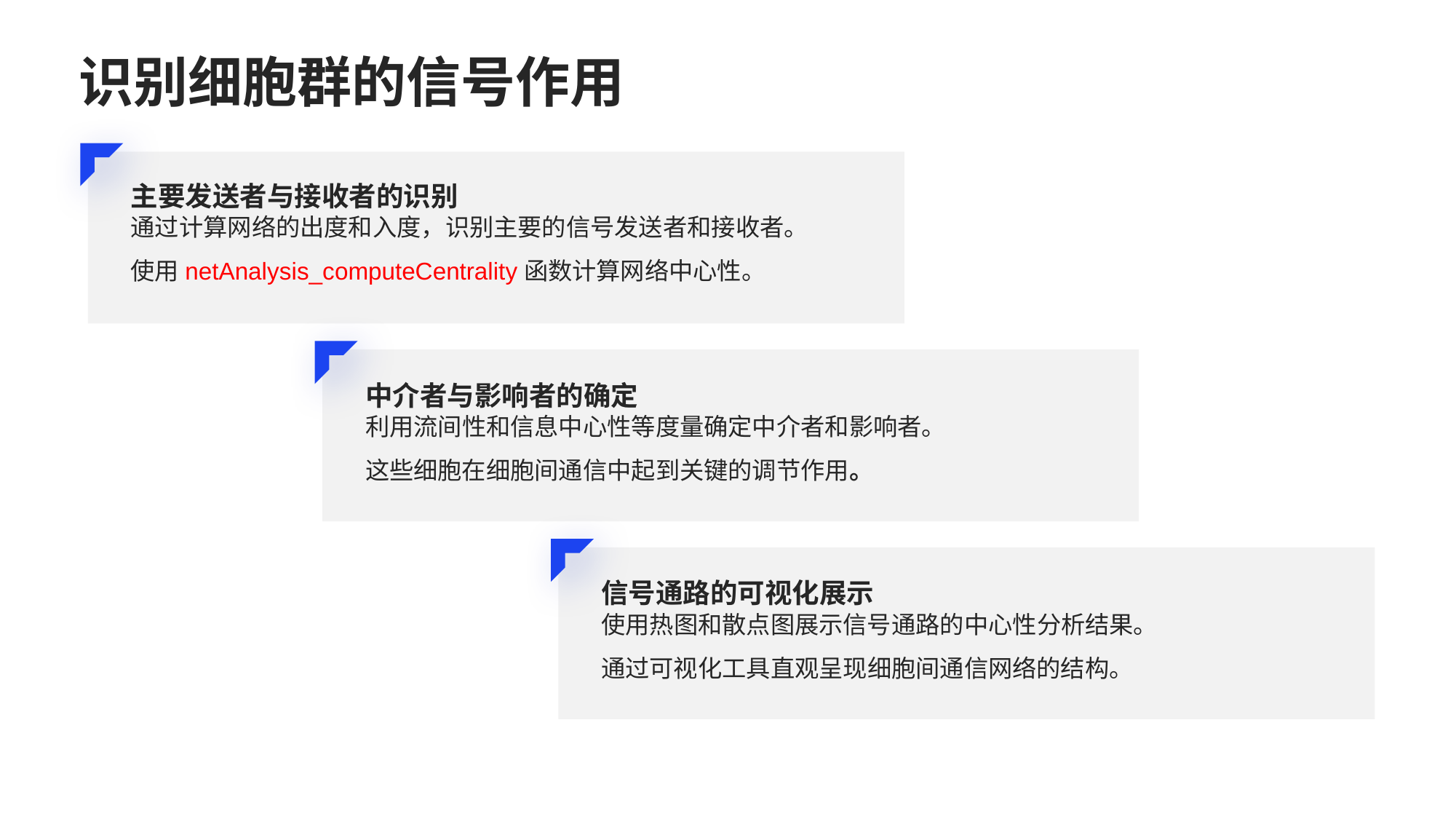

识别细胞群的信号作用

主要发送者与接收者的识别
通过计算网络的出度和入度，识别主要的信号发送者和接收者。
使用netAnalysis_computeCentrality函数计算网络中心性。

中介者与影响者的确定
利用流间性和信息中心性等度量确定中介者和影响者。
这些细胞在细胞间通信中起到关键的调节作用。

信号通路的可视化展示
使用热图和散点图展示信号通路的中心性分析结果。
通过可视化工具直观呈现细胞间通信网络的结构。